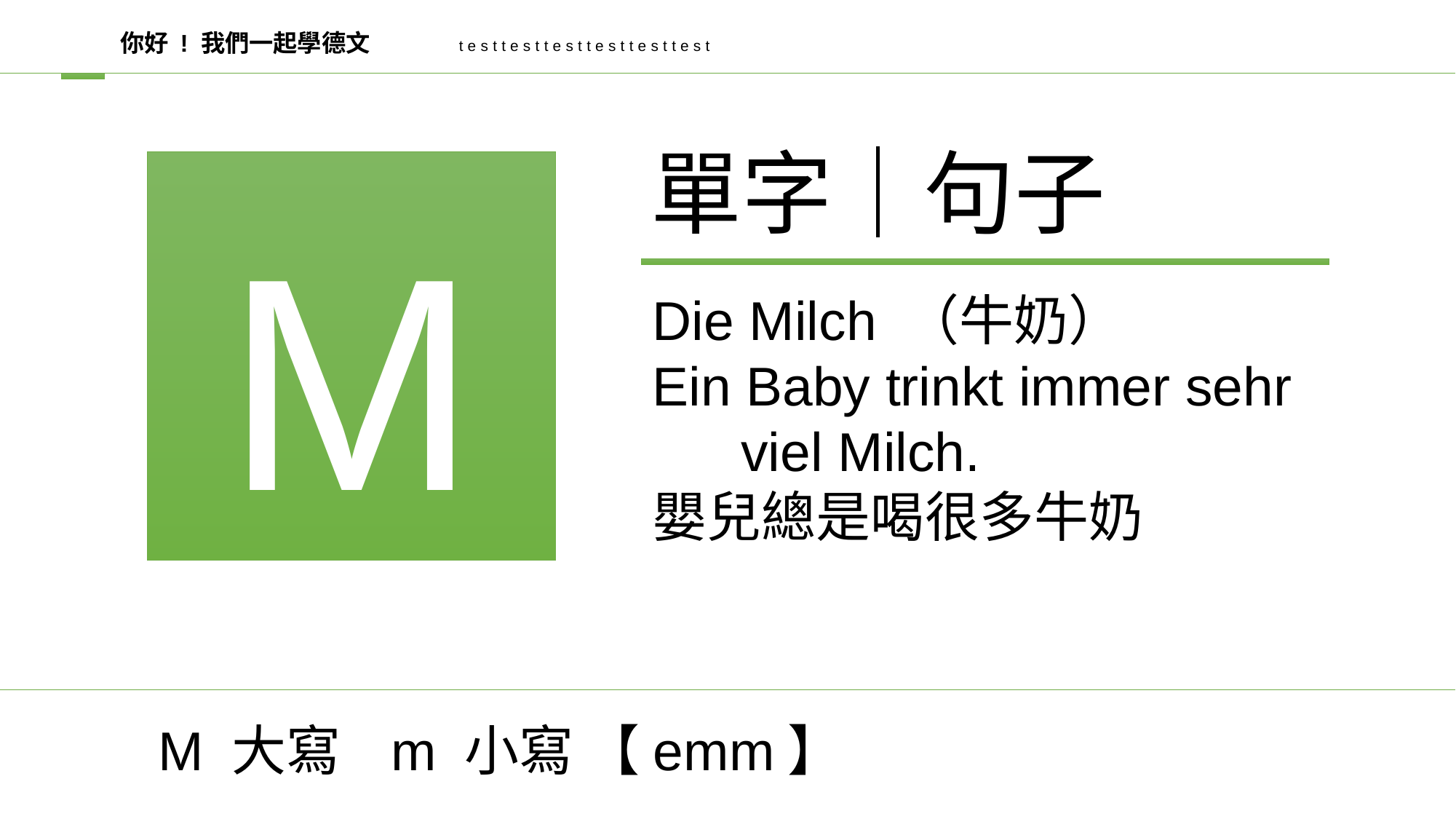

你好 ! 我們一起學德文
testtesttesttesttesttest

單字│句子

M

Die Milch （牛奶）
Ein Baby trinkt immer sehr viel Milch.
嬰兒總是喝很多牛奶

M 大寫   m 小寫 【emm】